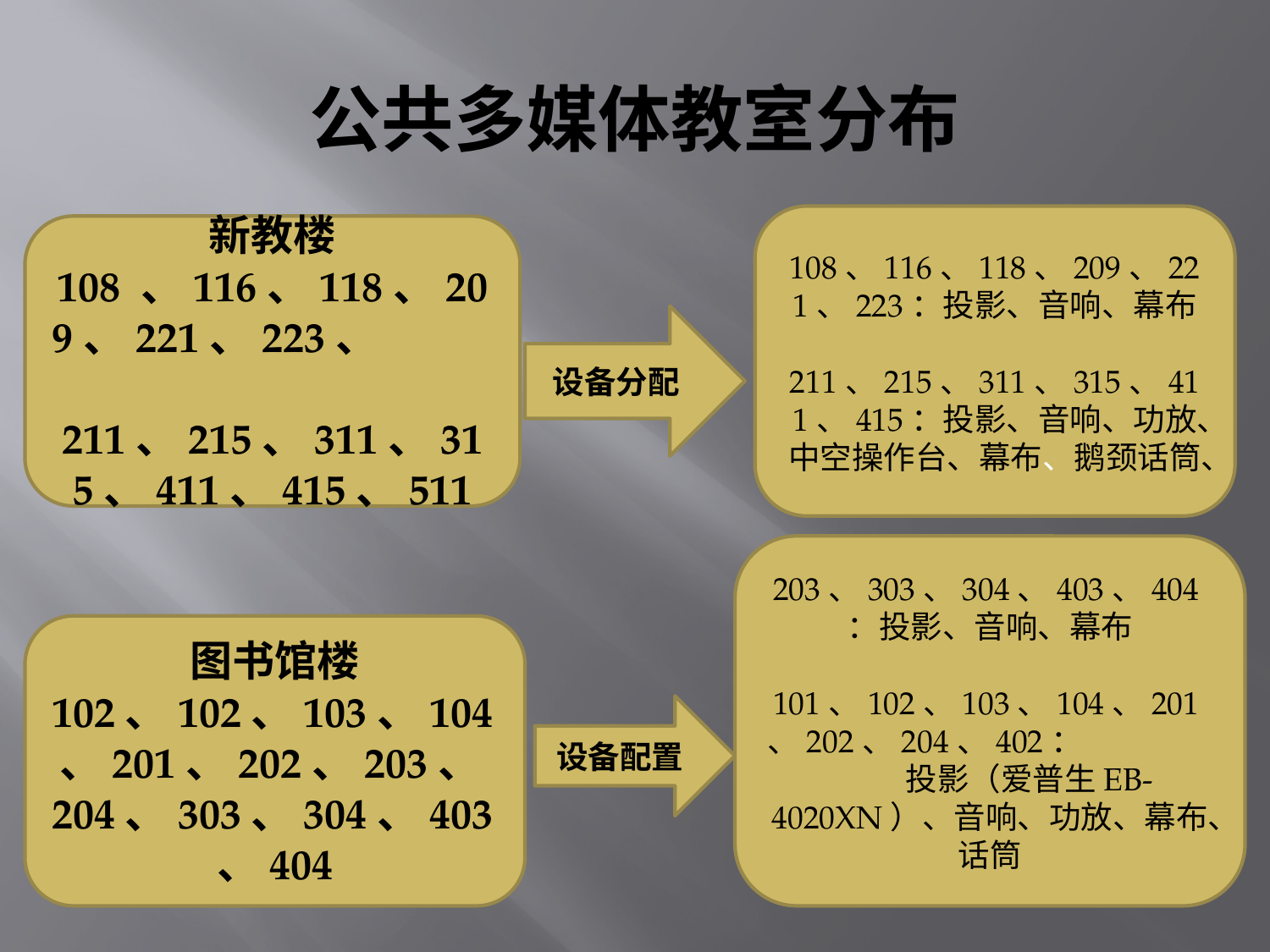

# 公共多媒体教室分布
108、116、118、209、221、223：投影、音响、幕布

211、215、311、315、411、415：投影、音响、功放、中空操作台、幕布、鹅颈话筒、
新教楼
108 、116、118、209、221、223、              211、215、311、315、411、415、511
设备分配
203、303、304、403、404：投影、音响、幕布

101、102、103、104、201、202、204、402：                              投影（爱普生EB-4020XN）、音响、功放、幕布、话筒
图书馆楼
102、102、103、104、201、202、203、204、303、304、403、404
设备配置